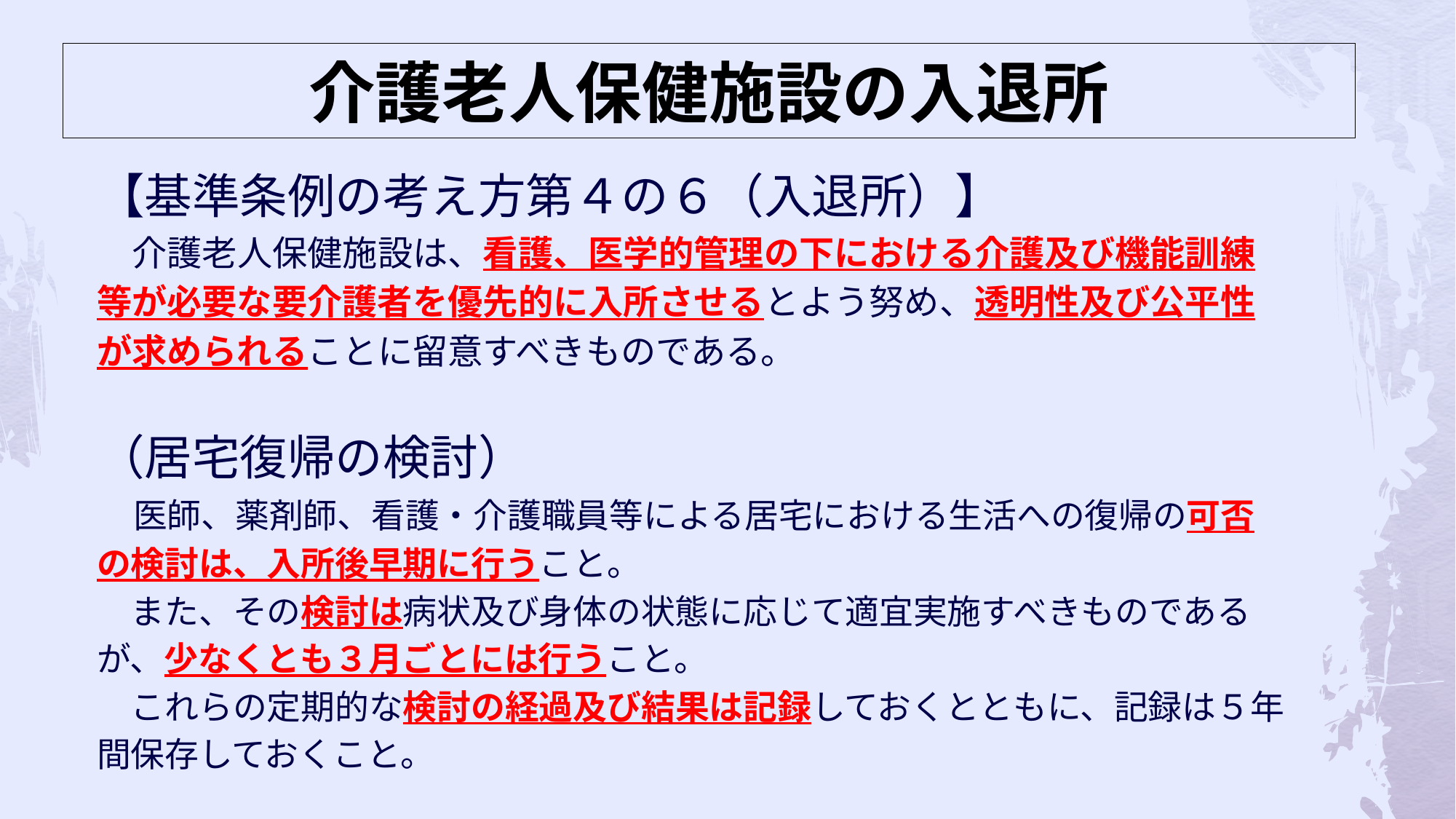

# 介護老人保健施設の入退所
【基準条例の考え方第４の６（入退所）】
　介護老人保健施設は、看護、医学的管理の下における介護及び機能訓練
等が必要な要介護者を優先的に入所させるとよう努め、透明性及び公平性
が求められることに留意すべきものである。

（居宅復帰の検討）
　医師、薬剤師、看護・介護職員等による居宅における生活への復帰の可否
の検討は、入所後早期に行うこと。
　また、その検討は病状及び身体の状態に応じて適宜実施すべきものである
が、少なくとも３月ごとには行うこと。
　これらの定期的な検討の経過及び結果は記録しておくとともに、記録は５年
間保存しておくこと。